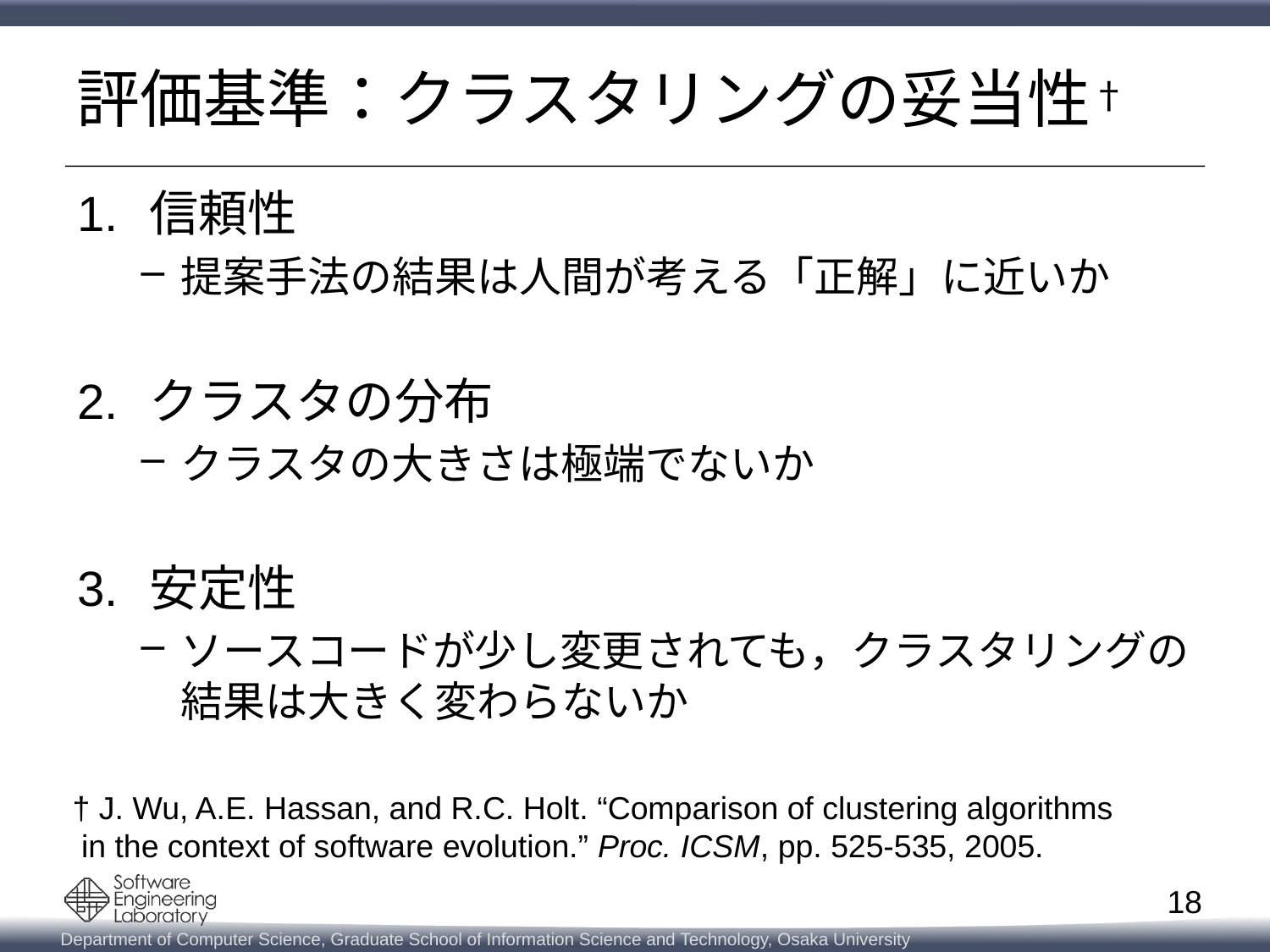

# 評価基準：クラスタリングの妥当性†
信頼性
提案手法の結果は人間が考える「正解」に近いか

クラスタの分布
クラスタの大きさは極端でないか

安定性
ソースコードが少し変更されても，クラスタリングの結果は大きく変わらないか
† J. Wu, A.E. Hassan, and R.C. Holt. “Comparison of clustering algorithms
 in the context of software evolution.” Proc. ICSM, pp. 525-535, 2005.
18